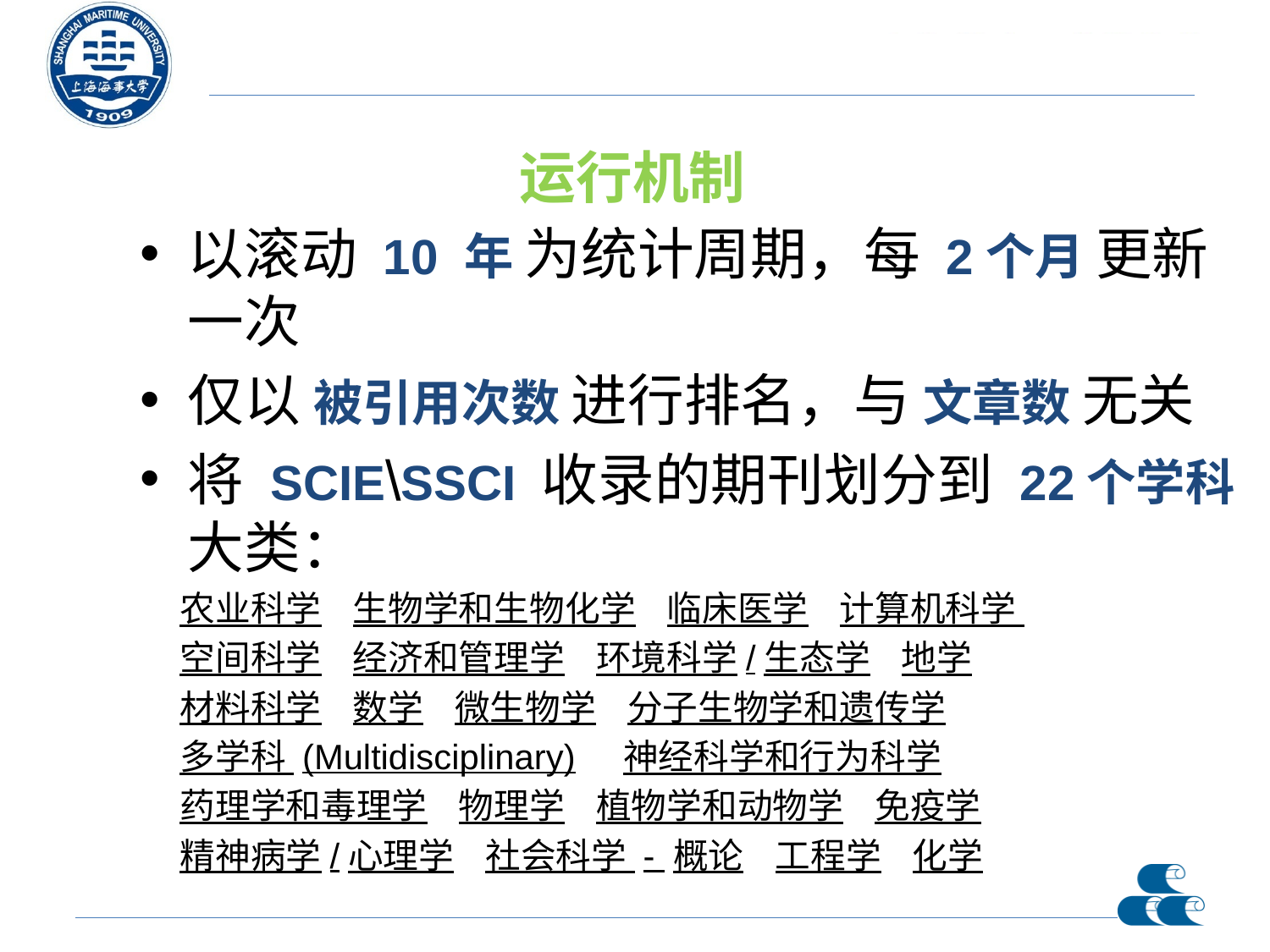

# 运行机制
以滚动 10 年 为统计周期，每 2个月 更新一次
仅以 被引用次数 进行排名，与 文章数 无关
将 SCIE\SSCI 收录的期刊划分到 22个学科 大类：
    农业科学    生物学和生物化学    临床医学    计算机科学
    空间科学    经济和管理学    环境科学/生态学    地学
    材料科学    数学    微生物学    分子生物学和遗传学
    多学科 (Multidisciplinary)    神经科学和行为科学
    药理学和毒理学    物理学    植物学和动物学    免疫学
    精神病学/心理学    社会科学 - 概论    工程学    化学